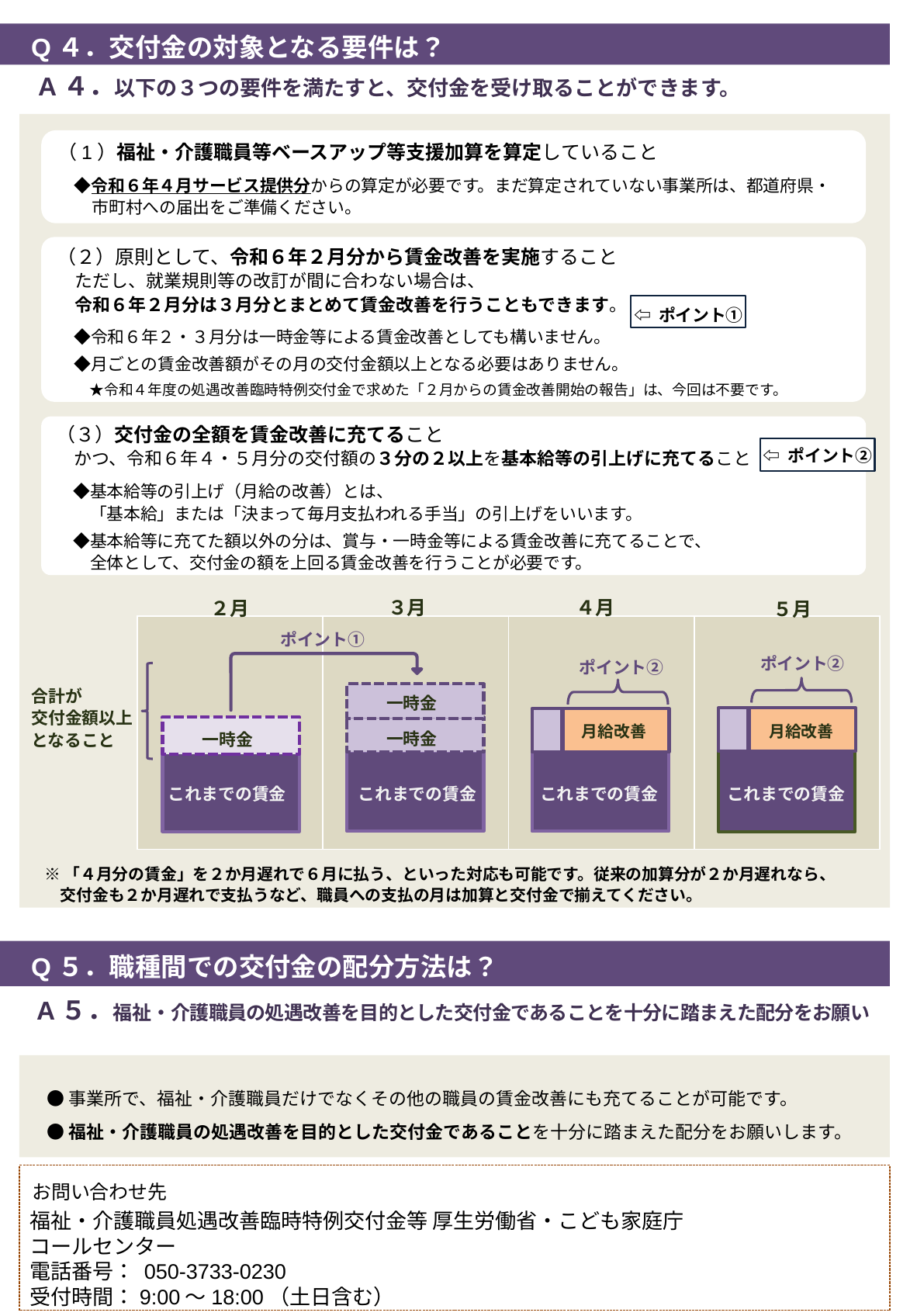

Q４．交付金の対象となる要件は？
A４．以下の３つの要件を満たすと、交付金を受け取ることができます。

（1）福祉・介護職員等ベースアップ等支援加算を算定していること
　◆令和６年４月サービス提供分からの算定が必要です。まだ算定されていない事業所は、都道府県・　市町村への届出をご準備ください。
（２）原則として、令和６年２月分から賃金改善を実施すること
　ただし、就業規則等の改訂が間に合わない場合は、
　令和６年２月分は３月分とまとめて賃金改善を行うこともできます。
　◆令和６年２・３月分は一時金等による賃金改善としても構いません。
　◆月ごとの賃金改善額がその月の交付金額以上となる必要はありません。
　　 ★令和４年度の処遇改善臨時特例交付金で求めた「２月からの賃金改善開始の報告」は、今回は不要です。

⇦ ポイント①
（３）交付金の全額を賃金改善に充てること
　かつ、令和６年４・５月分の交付額の３分の２以上を基本給等の引上げに充てること
　◆基本給等の引上げ（月給の改善）とは、
　　「基本給」または「決まって毎月支払われる手当」の引上げをいいます。
　◆基本給等に充てた額以外の分は、賞与・一時金等による賃金改善に充てることで、
　　全体として、交付金の額を上回る賃金改善を行うことが必要です。
⇦ ポイント②

３月
４月
２月
５月
|  |  |  |  |
| --- | --- | --- | --- |
ポイント①

ポイント②
ポイント②

合計が
交付金額以上
となること

一時金

月給改善
月給改善

一時金
一時金

これまでの賃金
これまでの賃金
これまでの賃金
これまでの賃金
※「４月分の賃金」を２か月遅れで６月に払う、といった対応も可能です。従来の加算分が２か月遅れなら、
　交付金も２か月遅れで支払うなど、職員への支払の月は加算と交付金で揃えてください。
   Q５．職種間での交付金の配分方法は？
A５．福祉・介護職員の処遇改善を目的とした交付金であることを十分に踏まえた配分をお願い
　　　します。

●事業所で、福祉・介護職員だけでなくその他の職員の賃金改善にも充てることが可能です。
●福祉・介護職員の処遇改善を目的とした交付金であることを十分に踏まえた配分をお願いします。

 お問い合わせ先
福祉・介護職員処遇改善臨時特例交付金等 厚生労働省・こども家庭庁コールセンター
電話番号： 050-3733-0230
受付時間：9:00～18:00（土日含む）